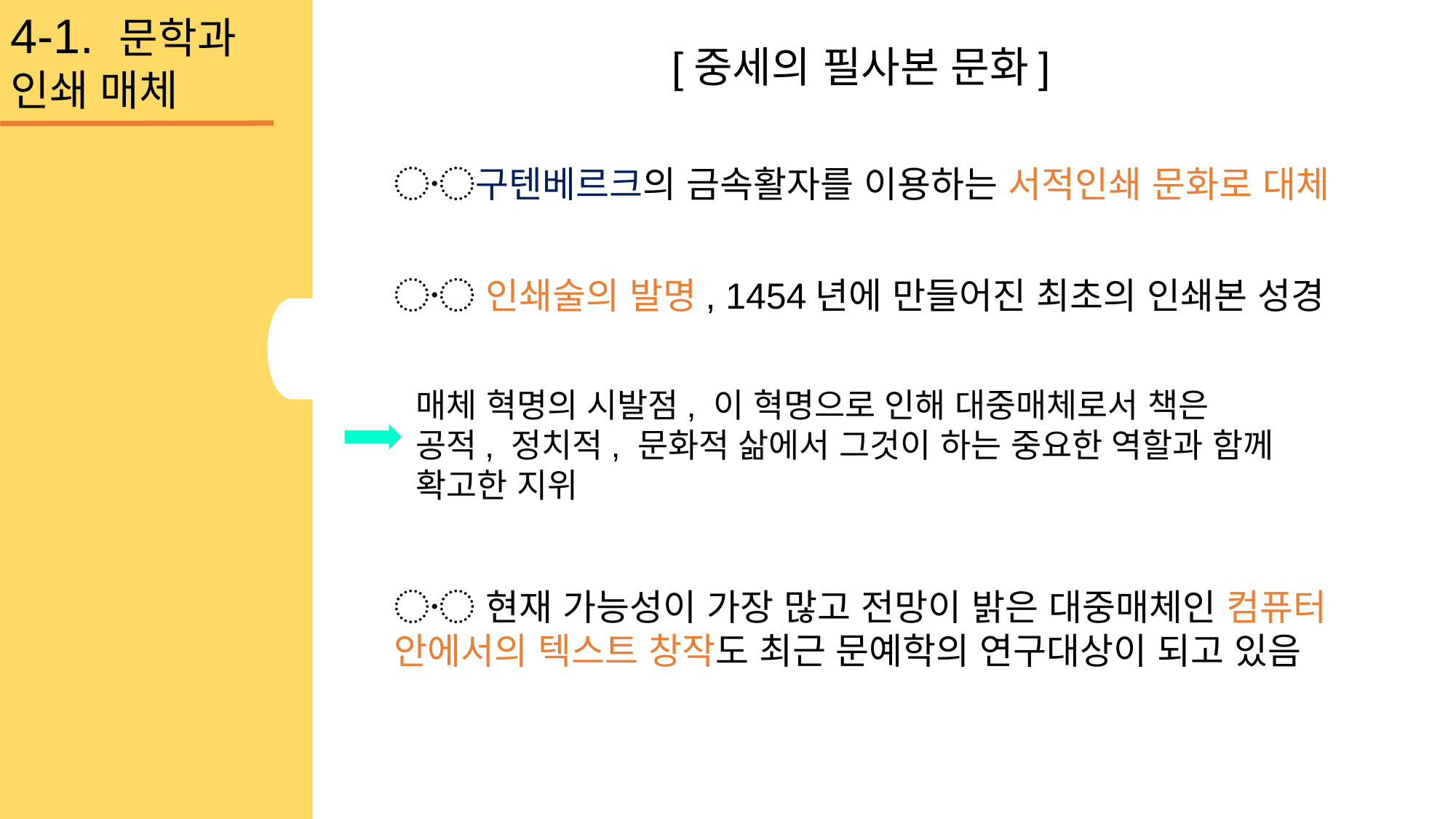

4-1. 문학과 인쇄 매체

[중세의 필사본 문화]
〮구텐베르크의 금속활자를 이용하는 서적인쇄 문화로 대체
〮 인쇄술의 발명, 1454년에 만들어진 최초의 인쇄본 성경

매체 혁명의 시발점, 이 혁명으로 인해 대중매체로서 책은
공적, 정치적, 문화적 삶에서 그것이 하는 중요한 역할과 함께 확고한 지위

〮 현재 가능성이 가장 많고 전망이 밝은 대중매체인 컴퓨터    안에서의 텍스트 창작도 최근 문예학의 연구대상이 되고 있음